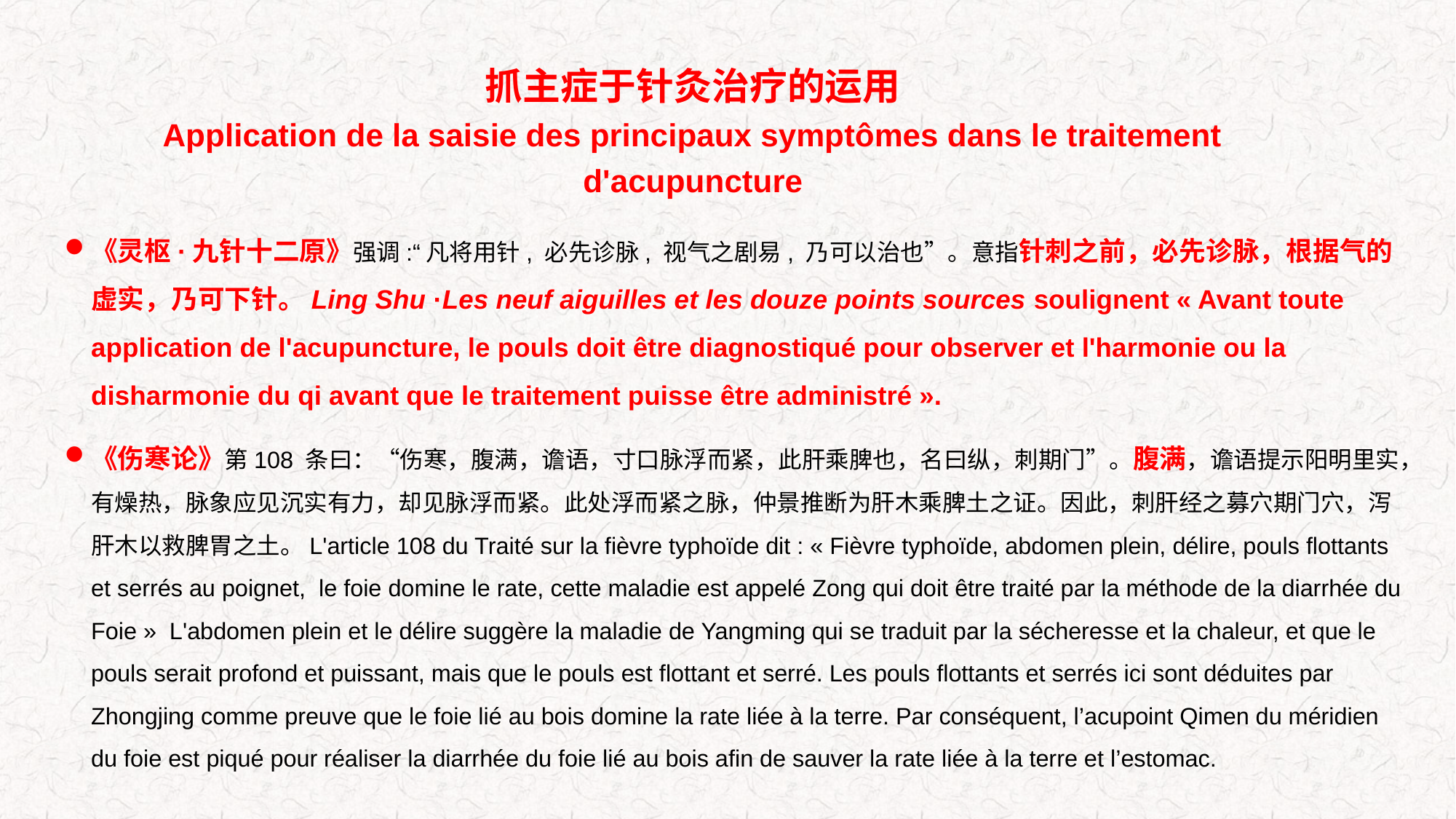

# 抓主症于针灸治疗的运用 Application de la saisie des principaux symptômes dans le traitement d'acupuncture
《灵枢·九针十二原》强调:“凡将用针, 必先诊脉, 视气之剧易, 乃可以治也”。意指针刺之前，必先诊脉，根据气的虚实，乃可下针。Ling Shu ·Les neuf aiguilles et les douze points sources soulignent « Avant toute application de l'acupuncture, le pouls doit être diagnostiqué pour observer et l'harmonie ou la disharmonie du qi avant que le traitement puisse être administré ».
《伤寒论》第108 条曰：“伤寒，腹满，谵语，寸口脉浮而紧，此肝乘脾也，名曰纵，刺期门”。腹满，谵语提示阳明里实，有燥热，脉象应见沉实有力，却见脉浮而紧。此处浮而紧之脉，仲景推断为肝木乘脾土之证。因此，刺肝经之募穴期门穴，泻肝木以救脾胃之土。L'article 108 du Traité sur la fièvre typhoïde dit : « Fièvre typhoïde, abdomen plein, délire, pouls flottants et serrés au poignet,  le foie domine le rate, cette maladie est appelé Zong qui doit être traité par la méthode de la diarrhée du Foie »  L'abdomen plein et le délire suggère la maladie de Yangming qui se traduit par la sécheresse et la chaleur, et que le pouls serait profond et puissant, mais que le pouls est flottant et serré. Les pouls flottants et serrés ici sont déduites par Zhongjing comme preuve que le foie lié au bois domine la rate liée à la terre. Par conséquent, l’acupoint Qimen du méridien du foie est piqué pour réaliser la diarrhée du foie lié au bois afin de sauver la rate liée à la terre et l’estomac.